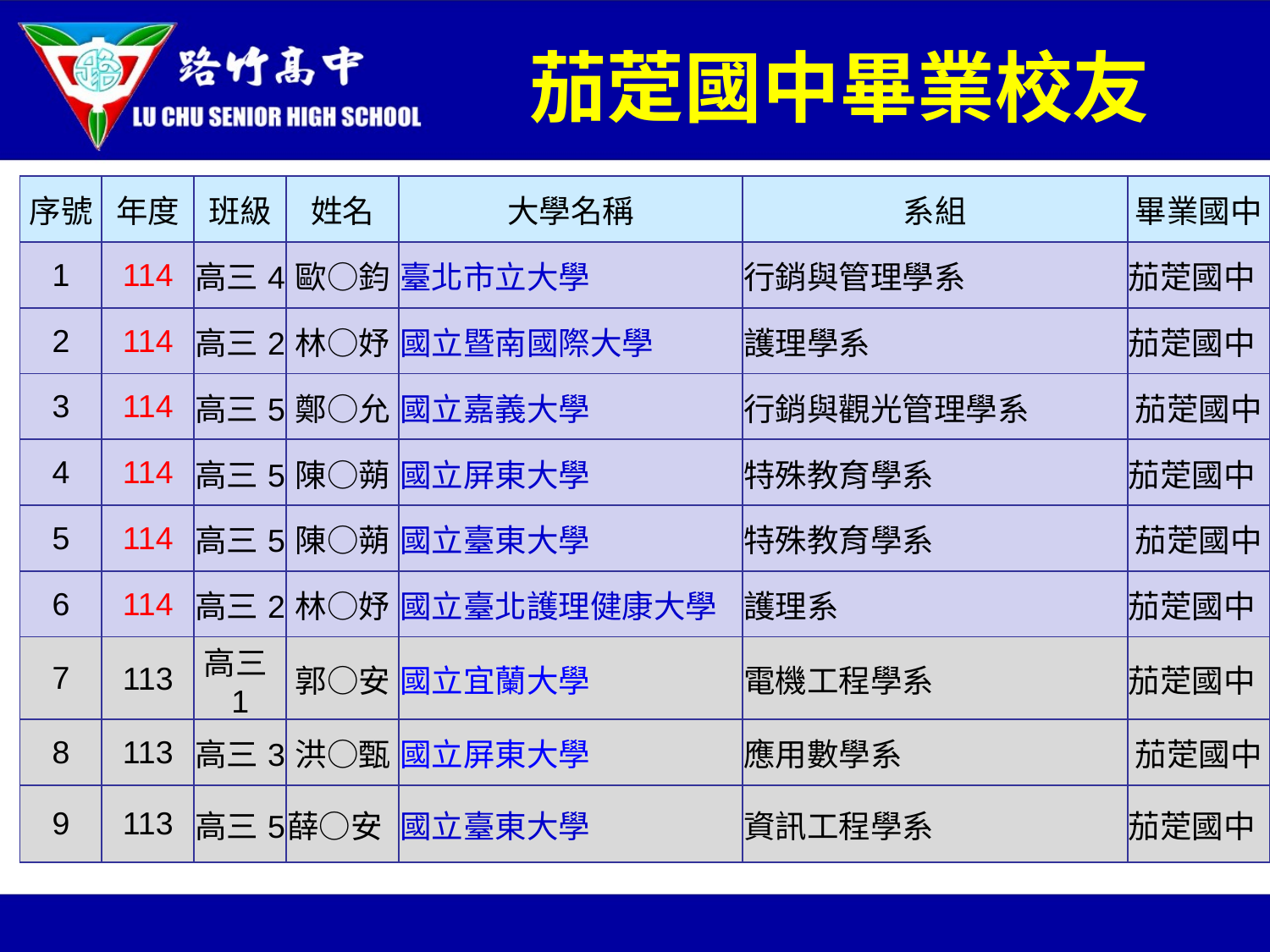

# 茄萣國中畢業校友
| 序號 | 年度 | 班級 | 姓名 | 大學名稱 | 系組 | 畢業國中 |
| --- | --- | --- | --- | --- | --- | --- |
| 1 | 114 | 高三4 | 歐○鈞 | 臺北市立大學 | 行銷與管理學系 | 茄萣國中 |
| 2 | 114 | 高三2 | 林○妤 | 國立暨南國際大學 | 護理學系 | 茄萣國中 |
| 3 | 114 | 高三5 | 鄭○允 | 國立嘉義大學 | 行銷與觀光管理學系 | 茄萣國中 |
| 4 | 114 | 高三5 | 陳○蒴 | 國立屏東大學 | 特殊教育學系 | 茄萣國中 |
| 5 | 114 | 高三5 | 陳○蒴 | 國立臺東大學 | 特殊教育學系 | 茄萣國中 |
| 6 | 114 | 高三2 | 林○妤 | 國立臺北護理健康大學 | 護理系 | 茄萣國中 |
| 7 | 113 | 高三1 | 郭○安 | 國立宜蘭大學 | 電機工程學系 | 茄萣國中 |
| 8 | 113 | 高三3 | 洪○甄 | 國立屏東大學 | 應用數學系 | 茄萣國中 |
| 9 | 113 | 高三5 | 薛○安 | 國立臺東大學 | 資訊工程學系 | 茄萣國中 |